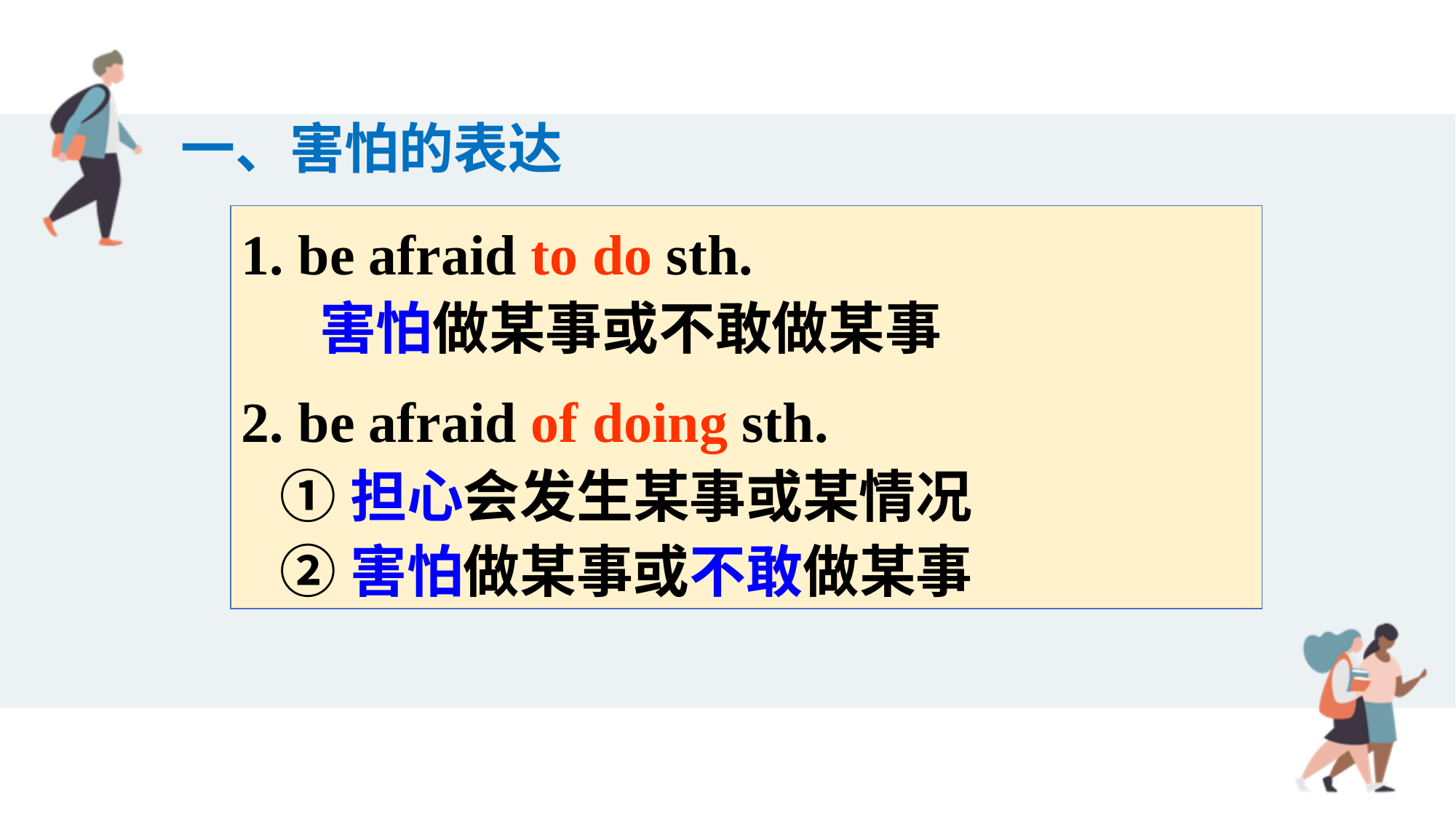

一、害怕的表达
1. be afraid to do sth.
     害怕做某事或不敢做某事
2. be afraid of doing sth.
   ①担心会发生某事或某情况
   ②害怕做某事或不敢做某事